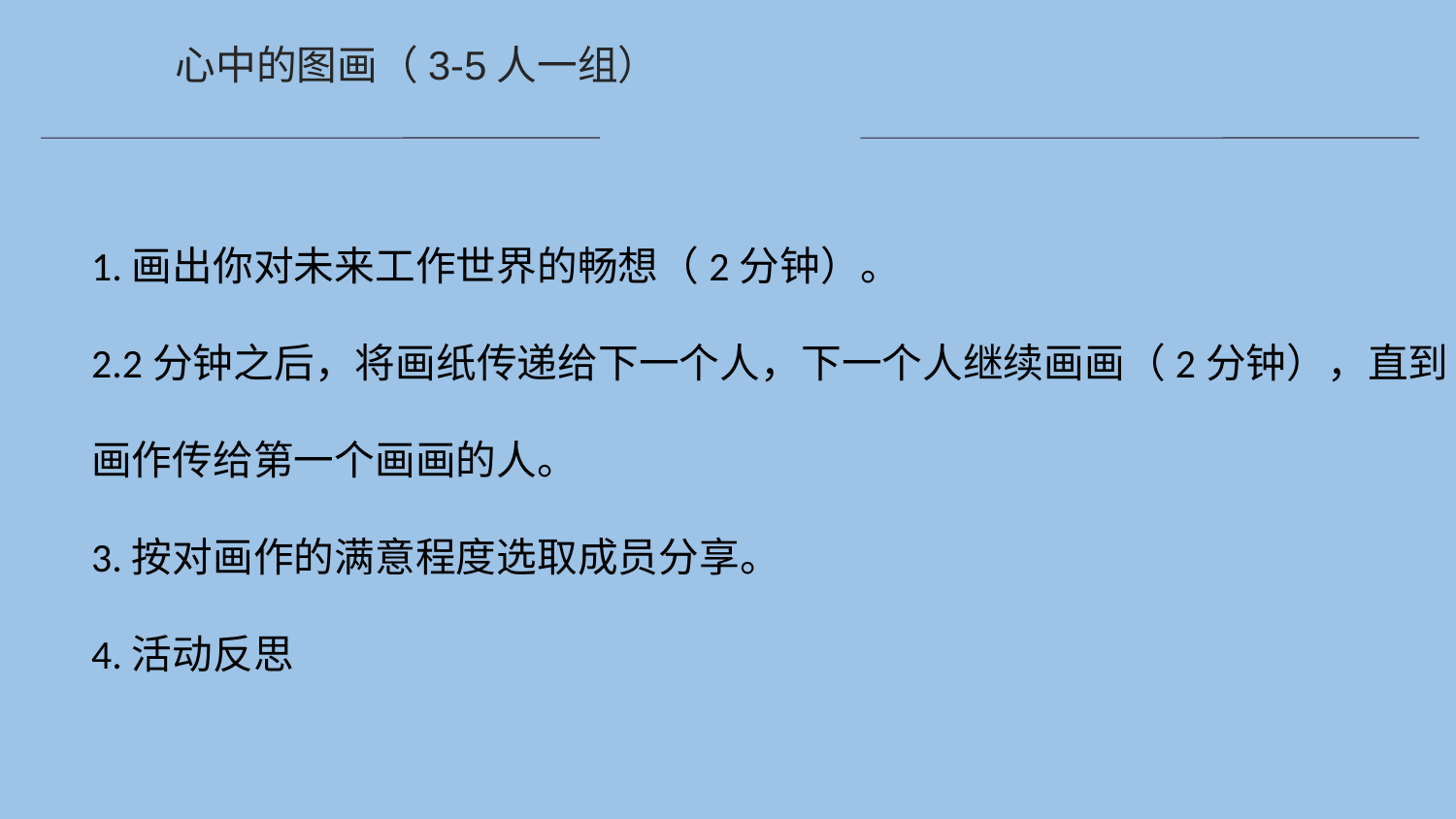

心中的图画（3-5人一组）

1.画出你对未来工作世界的畅想（2分钟）。
2.2分钟之后，将画纸传递给下一个人，下一个人继续画画（2分钟），直到画作传给第一个画画的人。
3.按对画作的满意程度选取成员分享。
4.活动反思